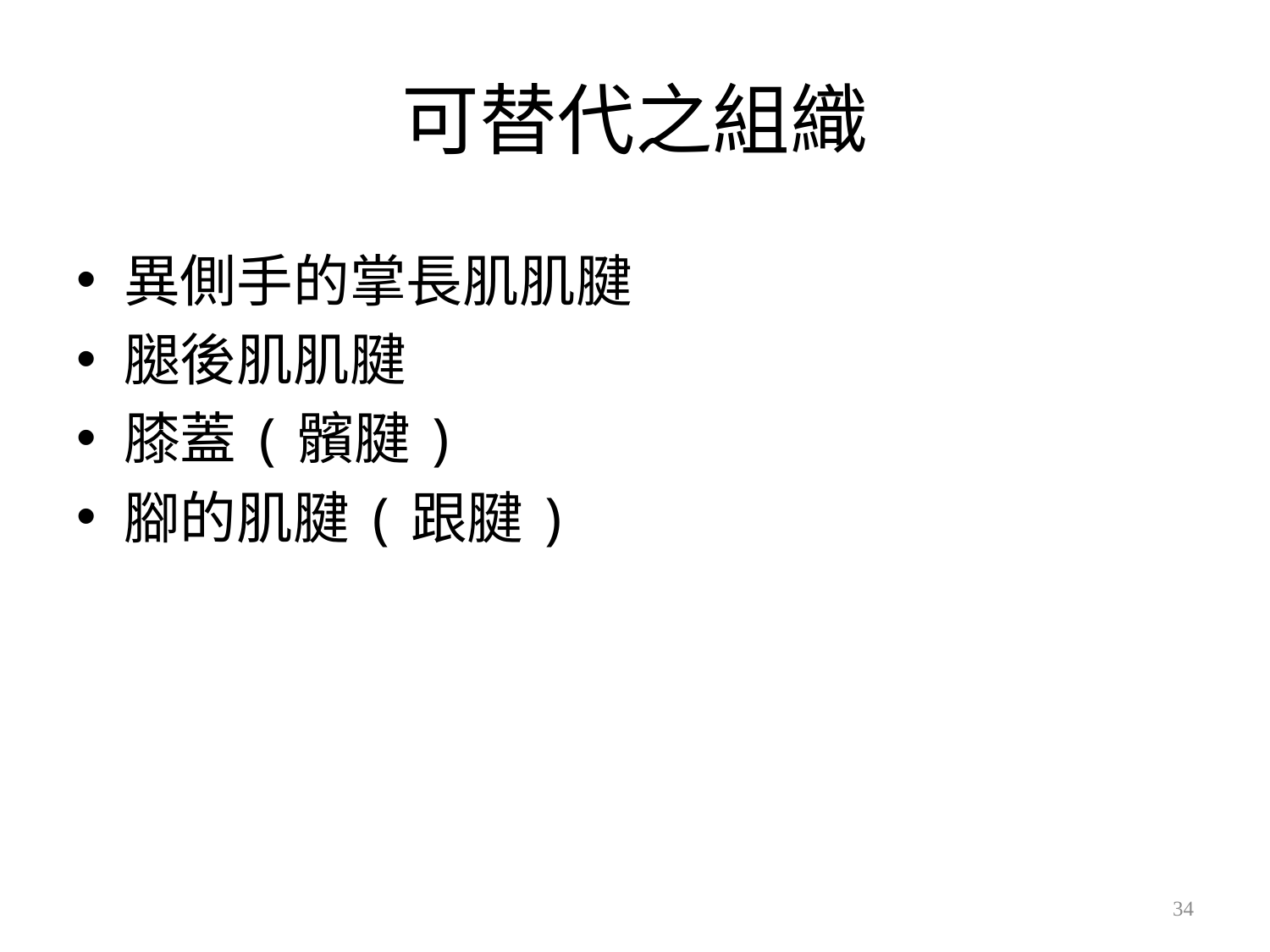

# 可替代之組織
異側手的掌長肌肌腱
腿後肌肌腱
膝蓋(髕腱)
腳的肌腱(跟腱)
34